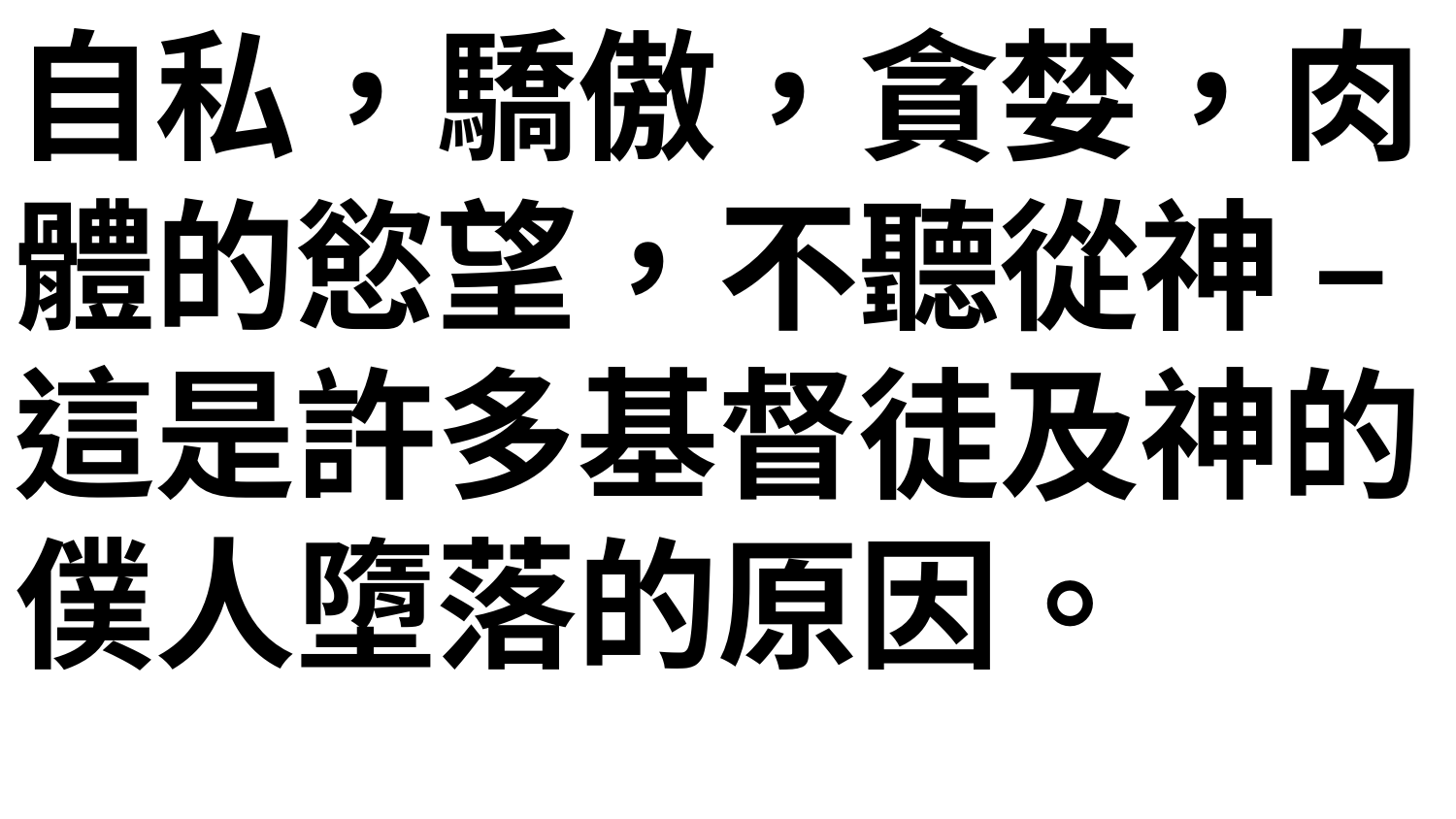

自私，驕傲，貪婪，肉體的慾望，不聽從神 – 這是許多基督徒及神的僕人墮落的原因。